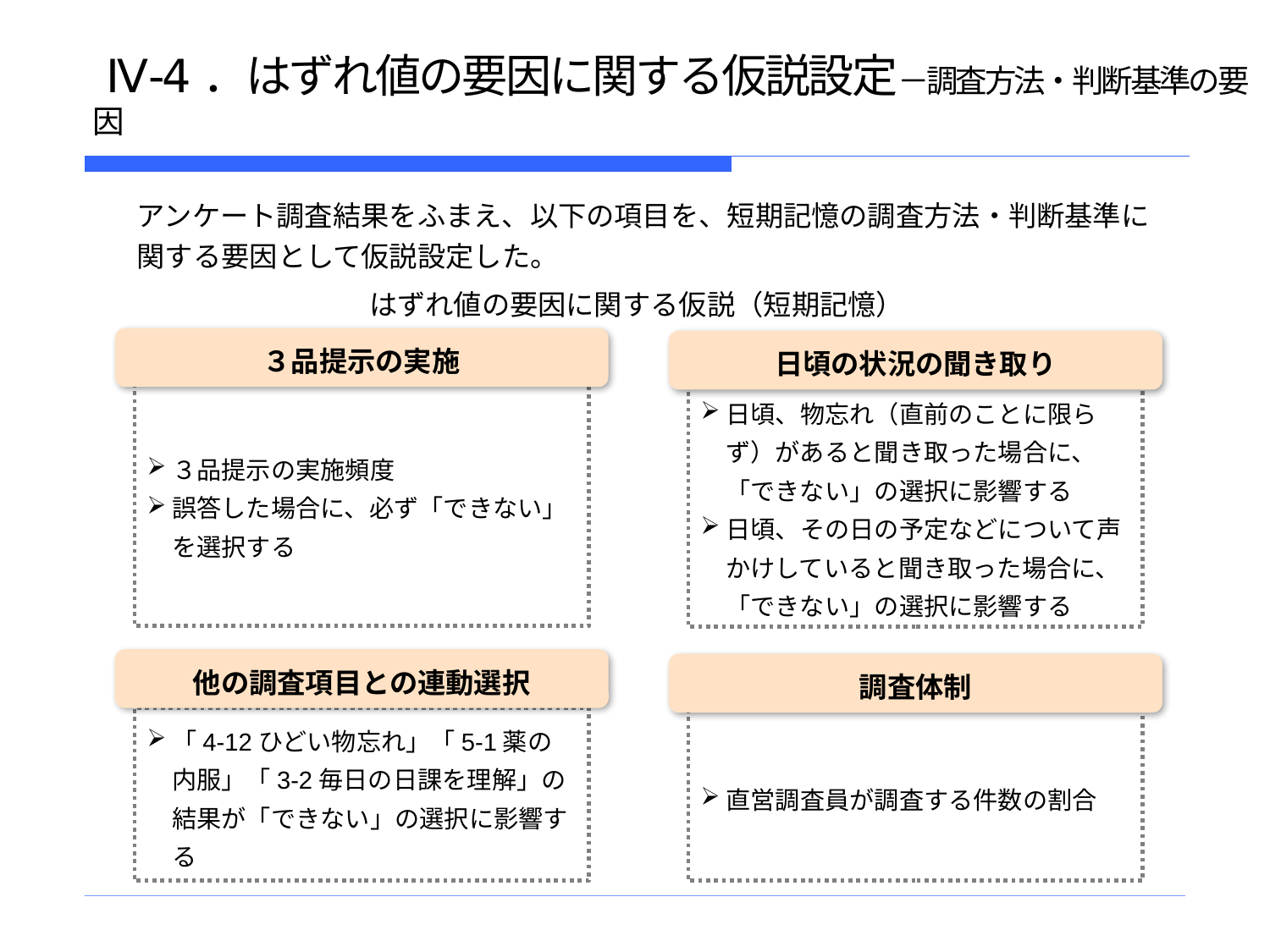

# Ⅳ-4．はずれ値の要因に関する仮説設定－調査方法・判断基準の要因
アンケート調査結果をふまえ、以下の項目を、短期記憶の調査方法・判断基準に関する要因として仮説設定した。
はずれ値の要因に関する仮説（短期記憶）
３品提示の実施
日頃の状況の聞き取り
３品提示の実施頻度
誤答した場合に、必ず「できない」を選択する
日頃、物忘れ（直前のことに限らず）があると聞き取った場合に、 「できない」の選択に影響する
日頃、その日の予定などについて声かけしていると聞き取った場合に、 「できない」の選択に影響する
他の調査項目との連動選択
調査体制
「4-12ひどい物忘れ」「5-1薬の内服」「3-2毎日の日課を理解」の結果が「できない」の選択に影響する
直営調査員が調査する件数の割合